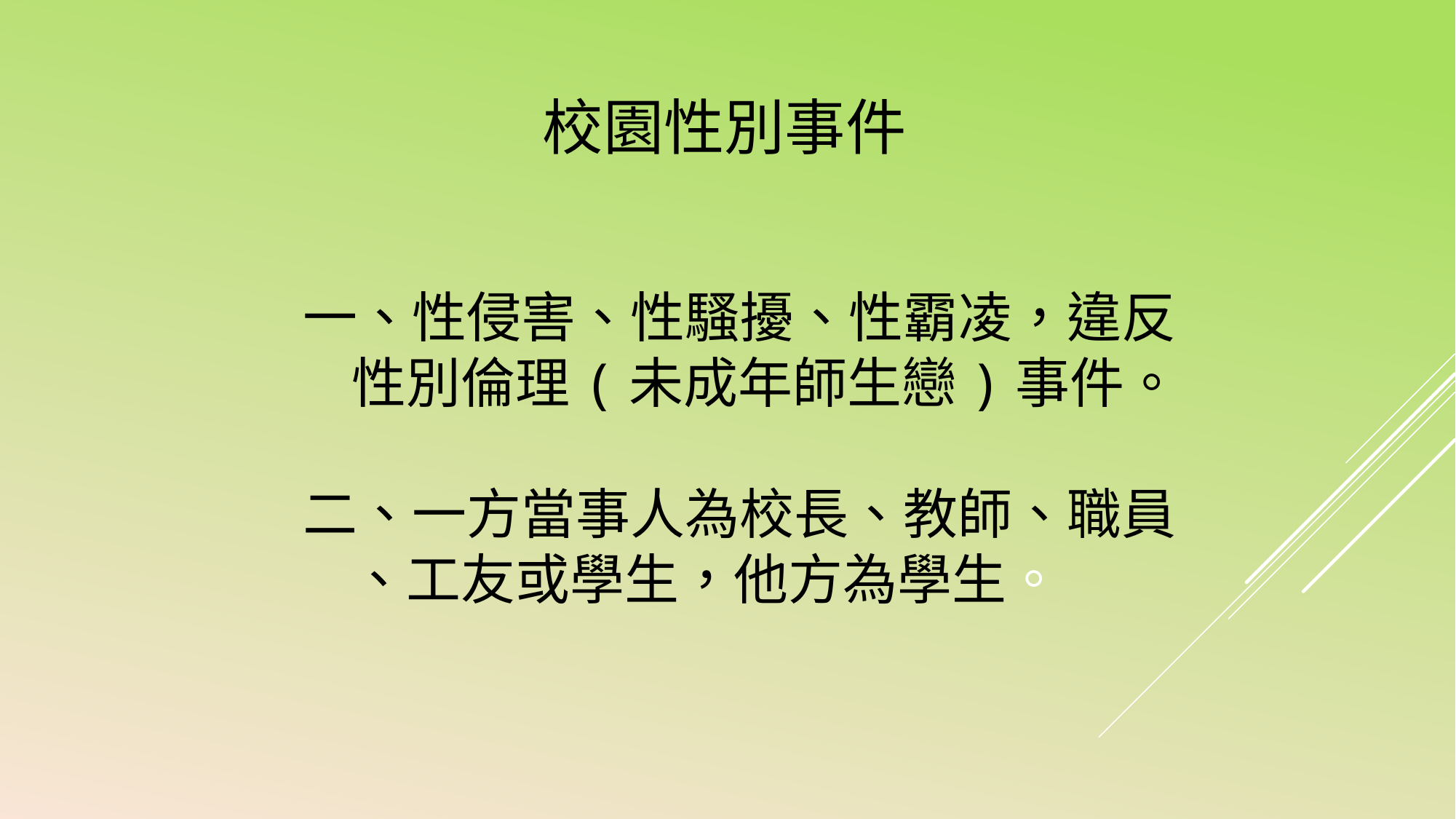

校園性別事件
# 一、性侵害、性騷擾、性霸凌，違反 性別倫理(未成年師生戀)事件。 二、一方當事人為校長、教師、職員 、工友或學生，他方為學生。